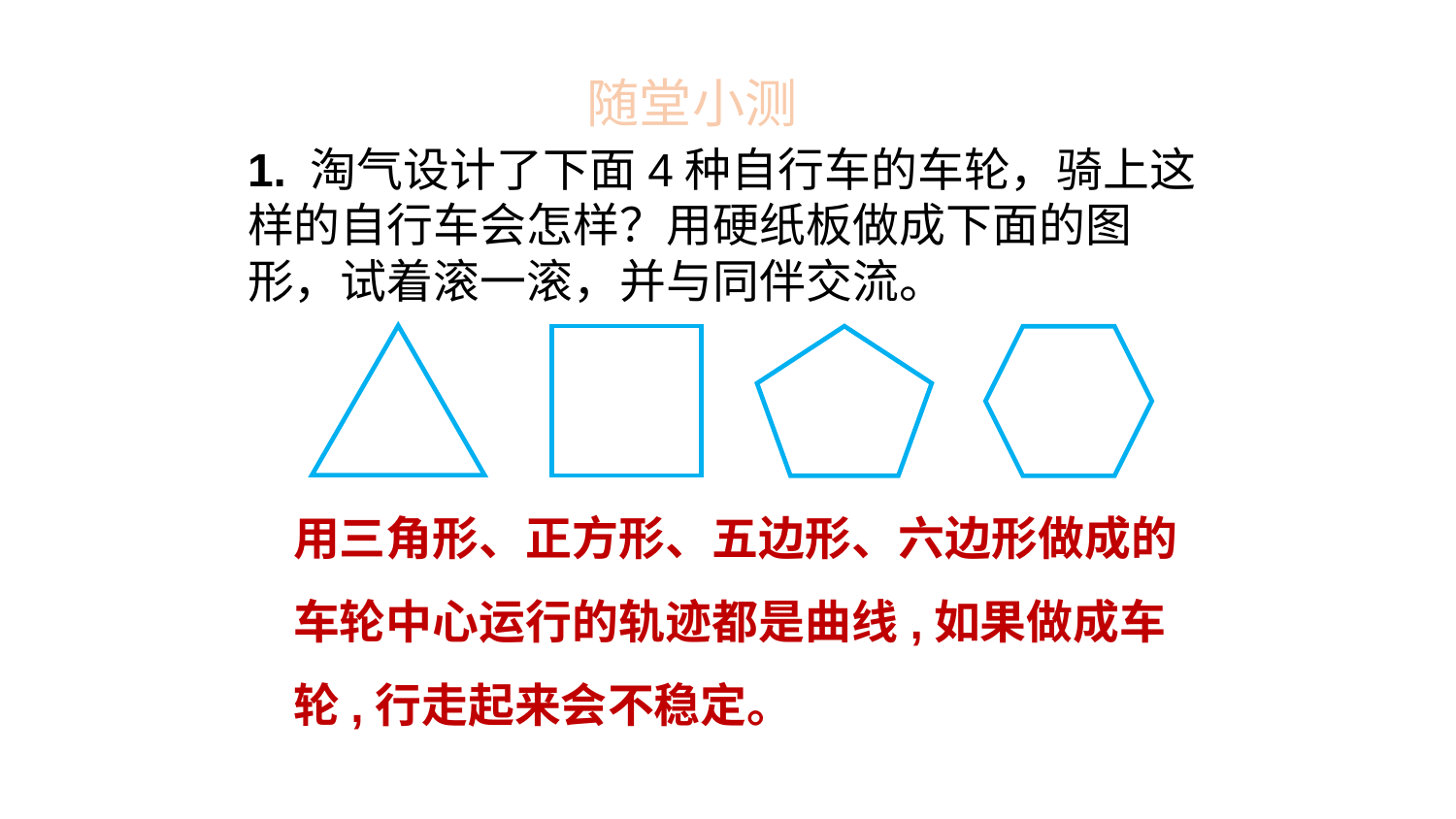

随堂小测
1. 淘气设计了下面4种自行车的车轮，骑上这样的自行车会怎样？用硬纸板做成下面的图形，试着滚一滚，并与同伴交流。

用三角形、正方形、五边形、六边形做成的车轮中心运行的轨迹都是曲线,如果做成车轮,行走起来会不稳定。